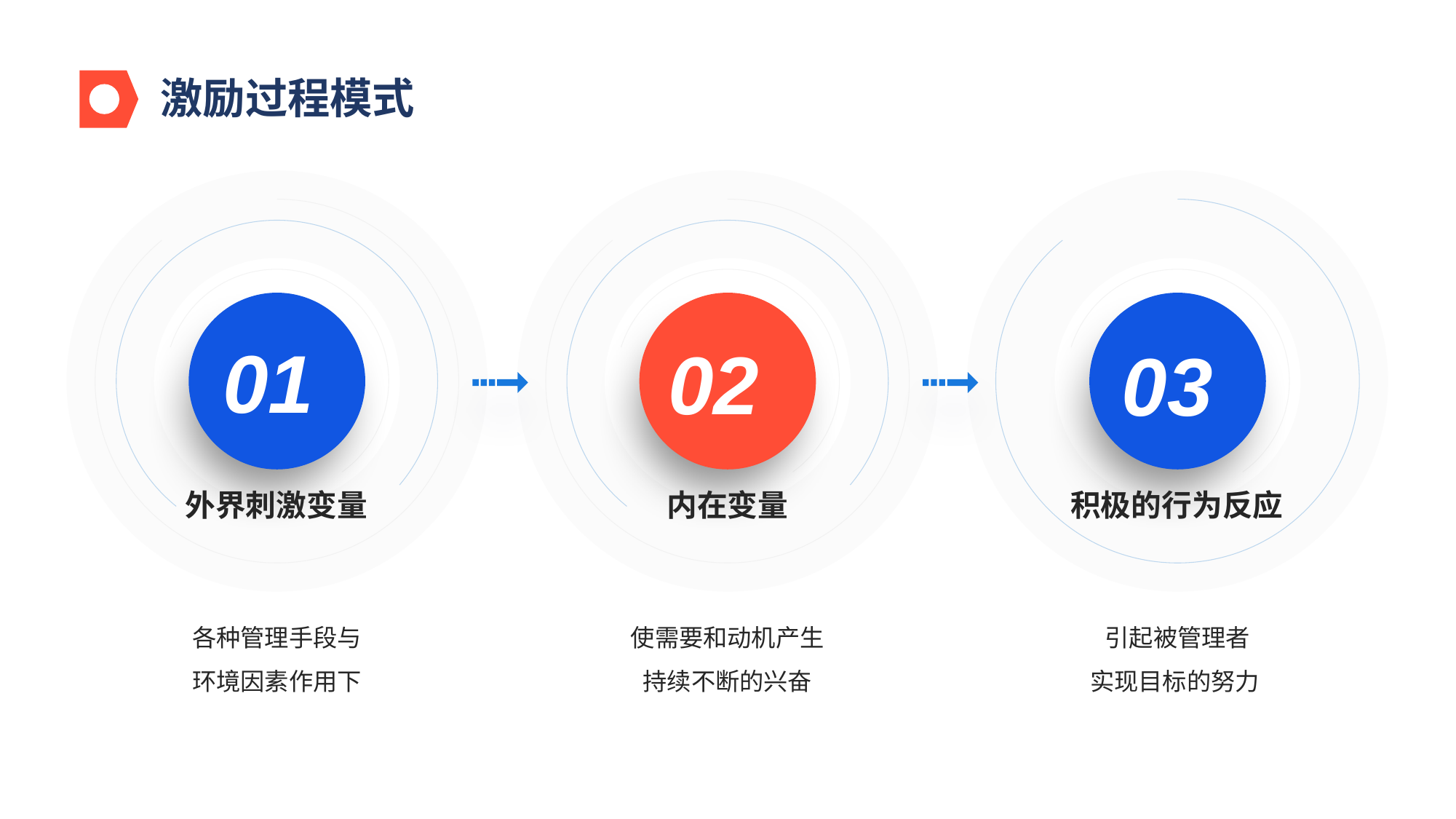

激励过程模式

01
02
03

外界刺激变量
内在变量
积极的行为反应
各种管理手段与
环境因素作用下
使需要和动机产生
持续不断的兴奋
引起被管理者
实现目标的努力